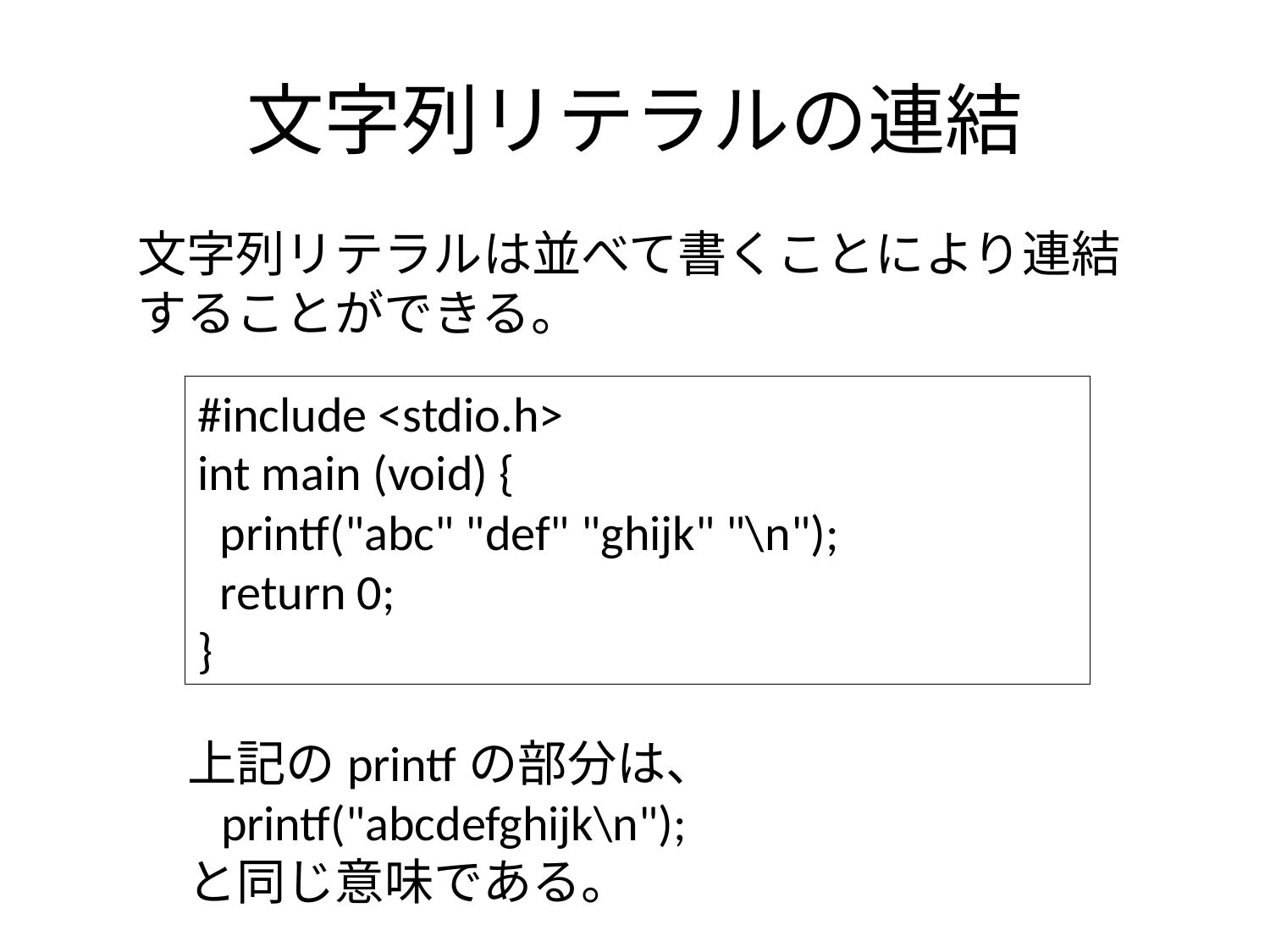

# 文字列リテラルの連結
文字列リテラルは並べて書くことにより連結することができる。
#include <stdio.h>
int main (void) {
  printf("abc" "def" "ghijk" "\n");
  return 0;
}
上記のprintfの部分は、
   printf("abcdefghijk\n");
と同じ意味である。